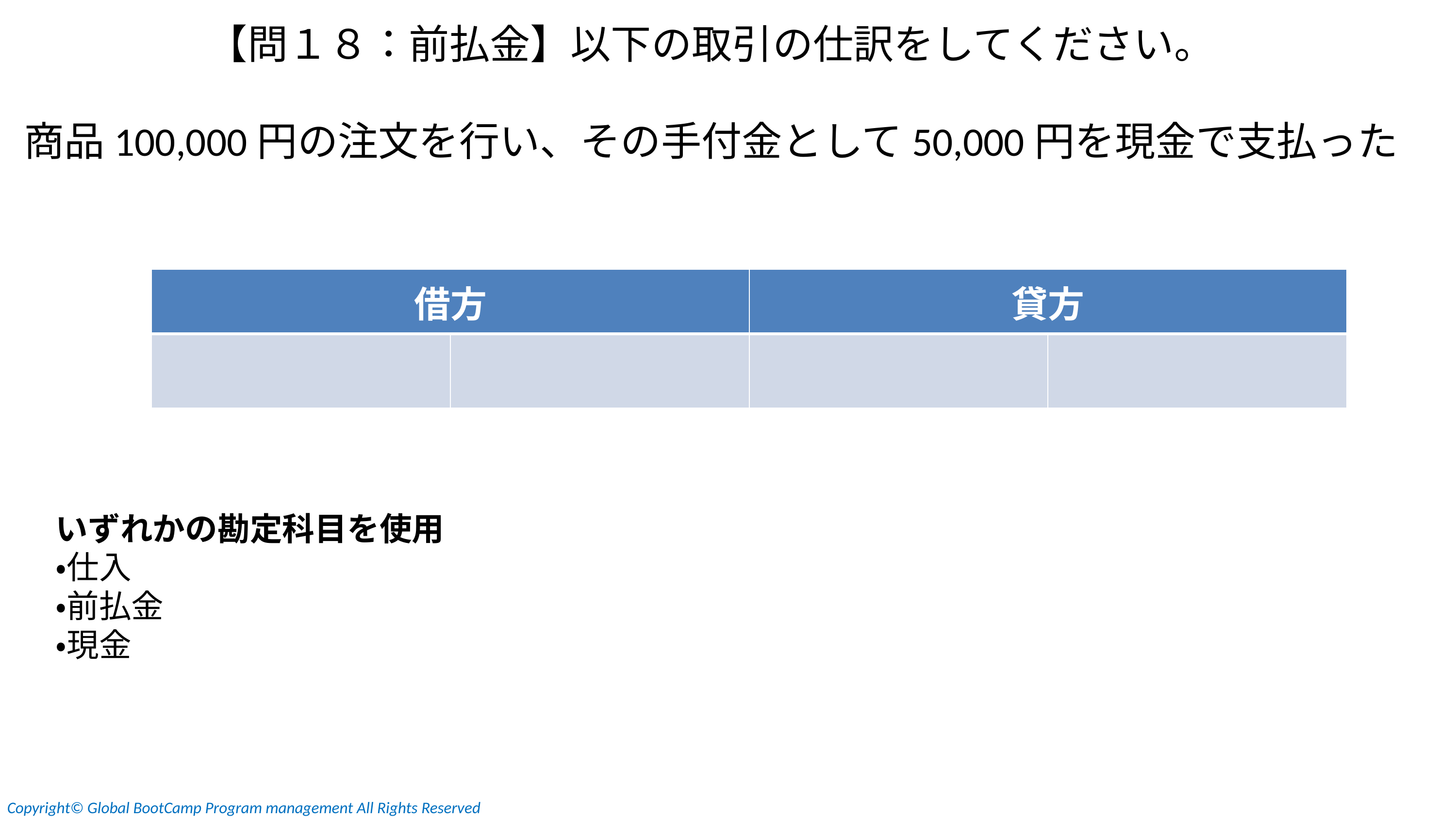

【問１８：前払金】以下の取引の仕訳をしてください。

商品100,000円の注文を行い、その手付金として50,000円を現金で支払った
| 借方 |  | 貸方 |  |
| --- | --- | --- | --- |
|  |  |  |  |
いずれかの勘定科目を使用
・仕入
・前払金
・現金